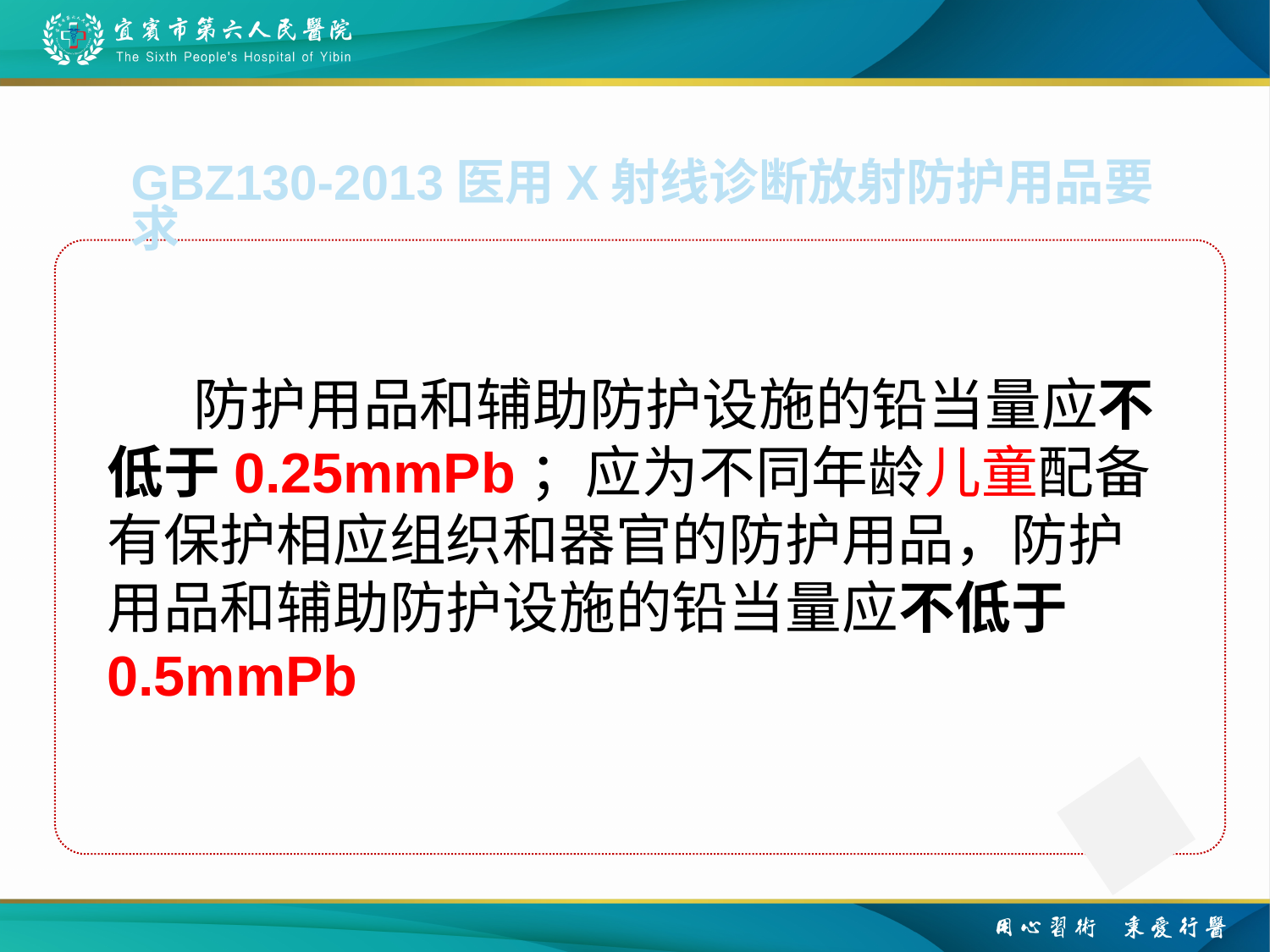

GBZ130-2013医用X射线诊断放射防护用品要求

          防护用品和辅助防护设施的铅当量应不低于0.25mmPb；应为不同年龄儿童配备有保护相应组织和器官的防护用品，防护用品和辅助防护设施的铅当量应不低于0.5mmPb